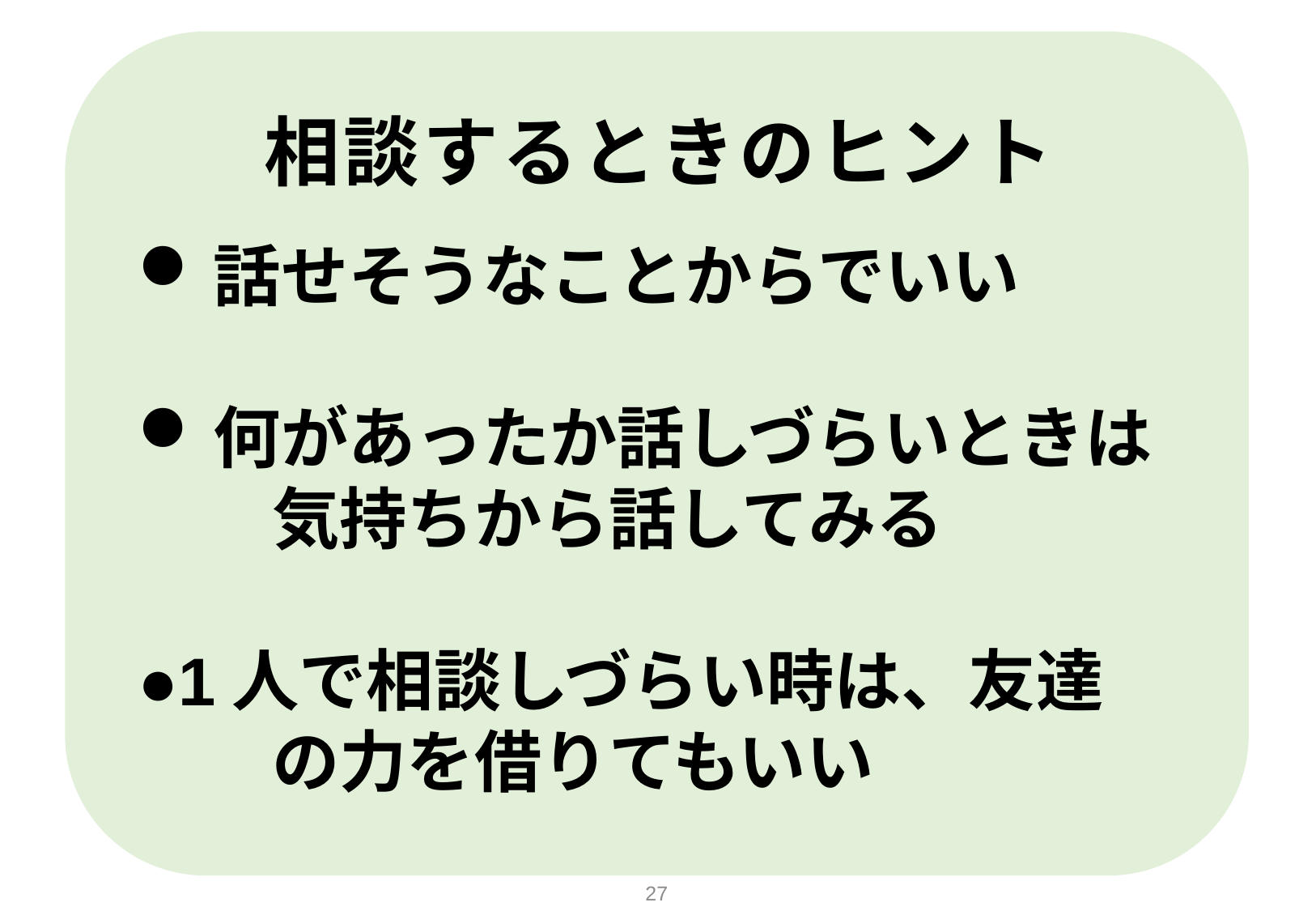

相談するときのヒント
話せそうなことからでいい

何があったか話しづらいときは
　　気持ちから話してみる

●1人で相談しづらい時は、友達
　　の力を借りてもいい
27